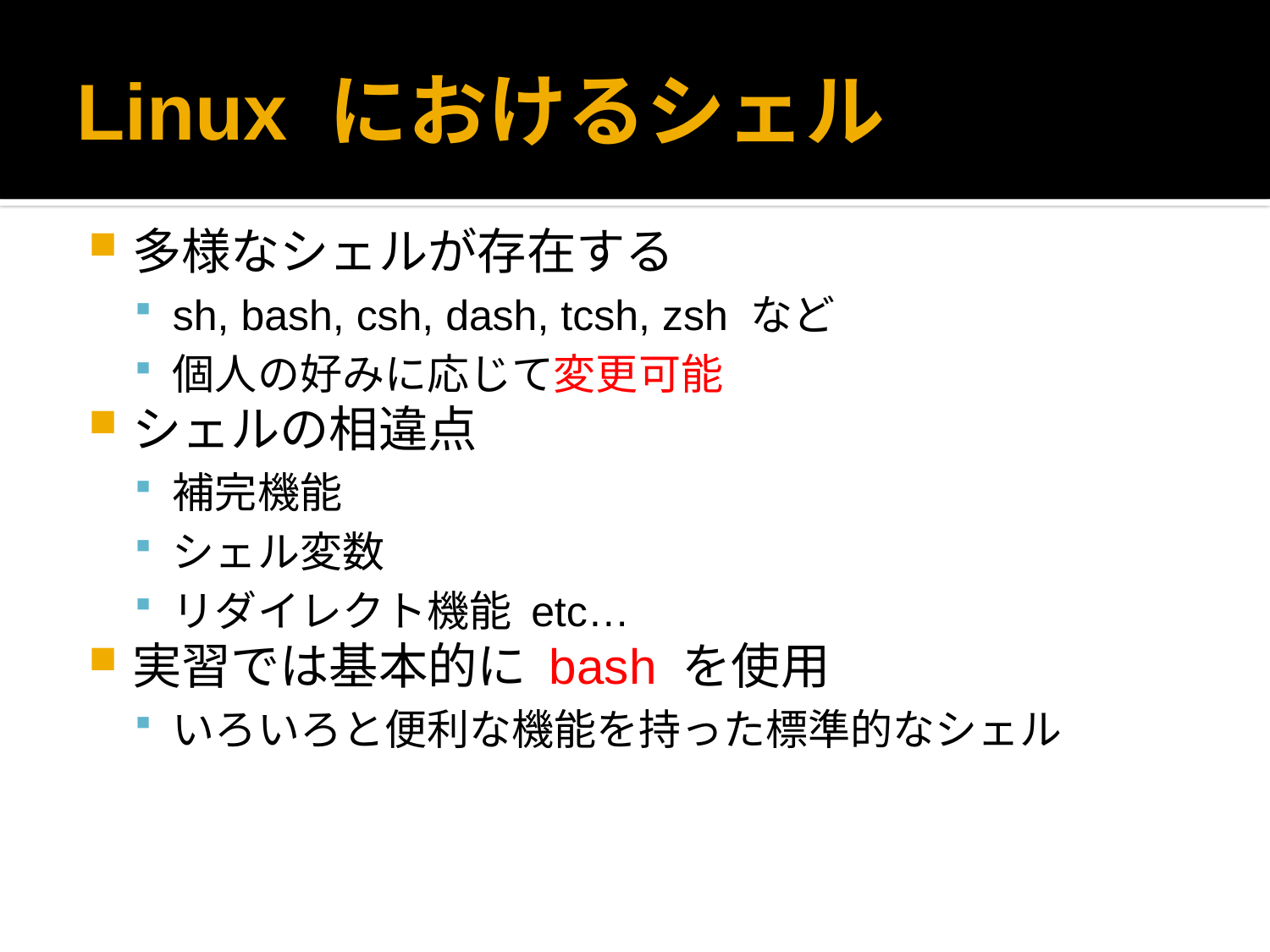

# Linux におけるシェル
多様なシェルが存在する
sh, bash, csh, dash, tcsh, zsh など
個人の好みに応じて変更可能
シェルの相違点
補完機能
シェル変数
リダイレクト機能 etc…
実習では基本的に bash を使用
いろいろと便利な機能を持った標準的なシェル